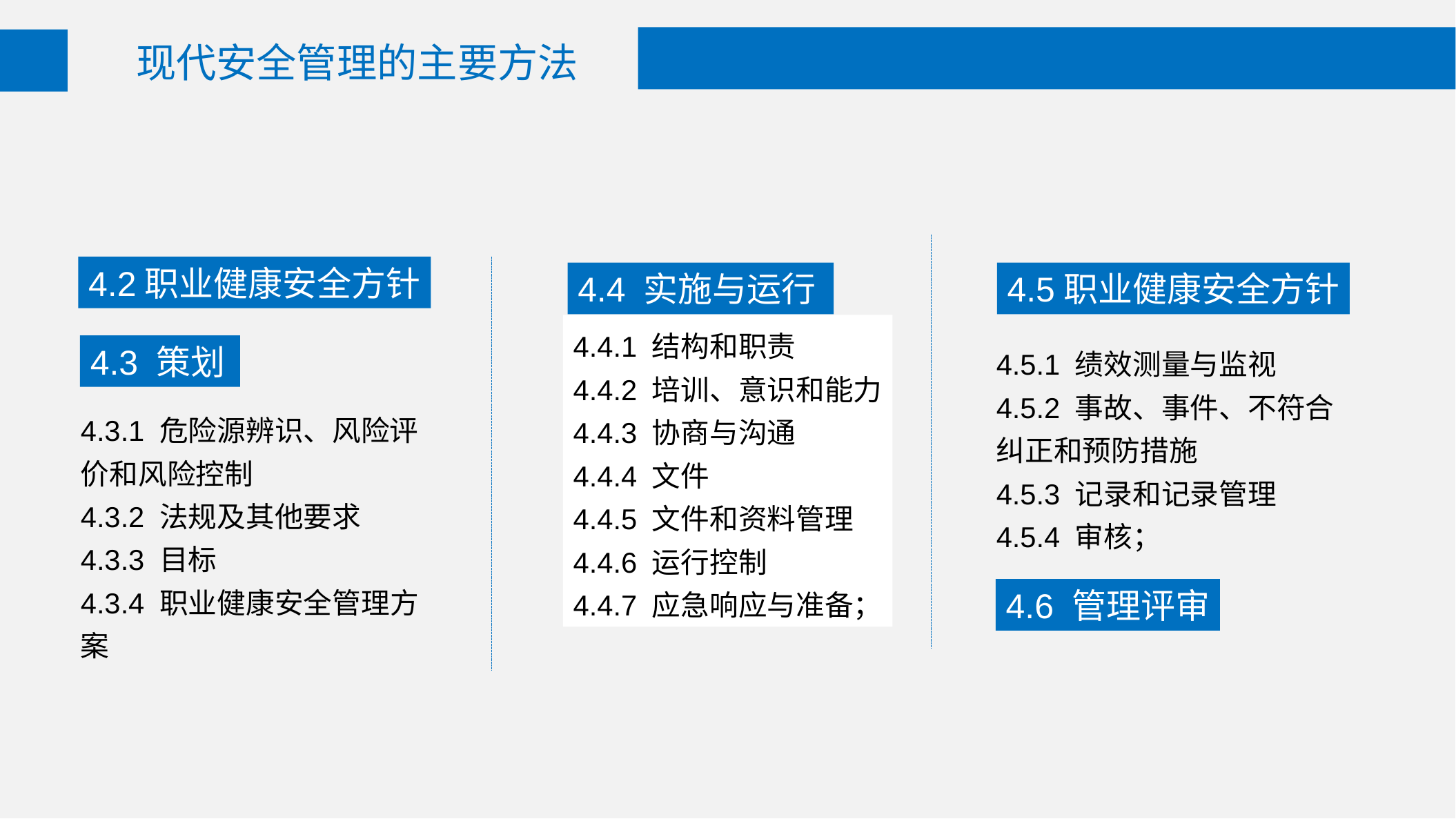

现代安全管理的主要方法
4.2职业健康安全方针
4.3 策划
4.3.1 危险源辨识、风险评价和风险控制
4.3.2 法规及其他要求
4.3.3 目标
4.3.4 职业健康安全管理方案
4.4 实施与运行
4.4.1 结构和职责
4.4.2 培训、意识和能力
4.4.3 协商与沟通
4.4.4 文件
4.4.5 文件和资料管理
4.4.6 运行控制
4.4.7 应急响应与准备；
4.5职业健康安全方针
4.5.1 绩效测量与监视
4.5.2 事故、事件、不符合纠正和预防措施
4.5.3 记录和记录管理
4.5.4 审核；
4.6 管理评审